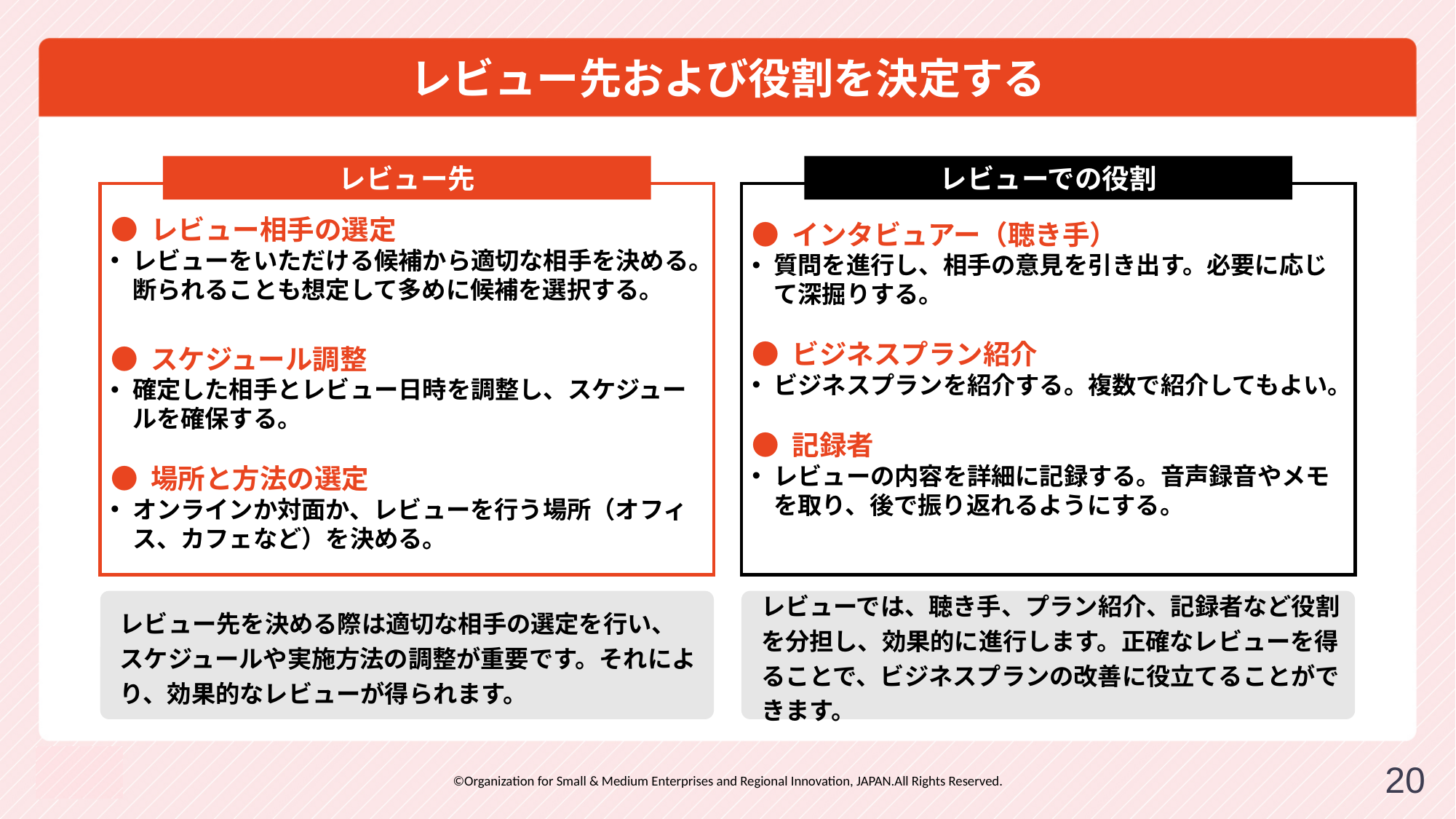

# レビュー先および役割を決定する
レビュー先
● レビュー相手の選定
レビューをいただける候補から適切な相手を決める。断られることも想定して多めに候補を選択する。

● スケジュール調整
確定した相手とレビュー日時を調整し、スケジュールを確保する。

● 場所と方法の選定
オンラインか対面か、レビューを行う場所（オフィス、カフェなど）を決める。
レビューでの役割
● インタビュアー（聴き手）
質問を進行し、相手の意見を引き出す。必要に応じて深掘りする。

● ビジネスプラン紹介
ビジネスプランを紹介する。複数で紹介してもよい。

● 記録者
レビューの内容を詳細に記録する。音声録音やメモを取り、後で振り返れるようにする。

レビュー先を決める際は適切な相手の選定を行い、スケジュールや実施方法の調整が重要です。それにより、効果的なレビューが得られます。
レビューでは、聴き手、プラン紹介、記録者など役割を分担し、効果的に進行します。正確なレビューを得ることで、ビジネスプランの改善に役立てることができます。